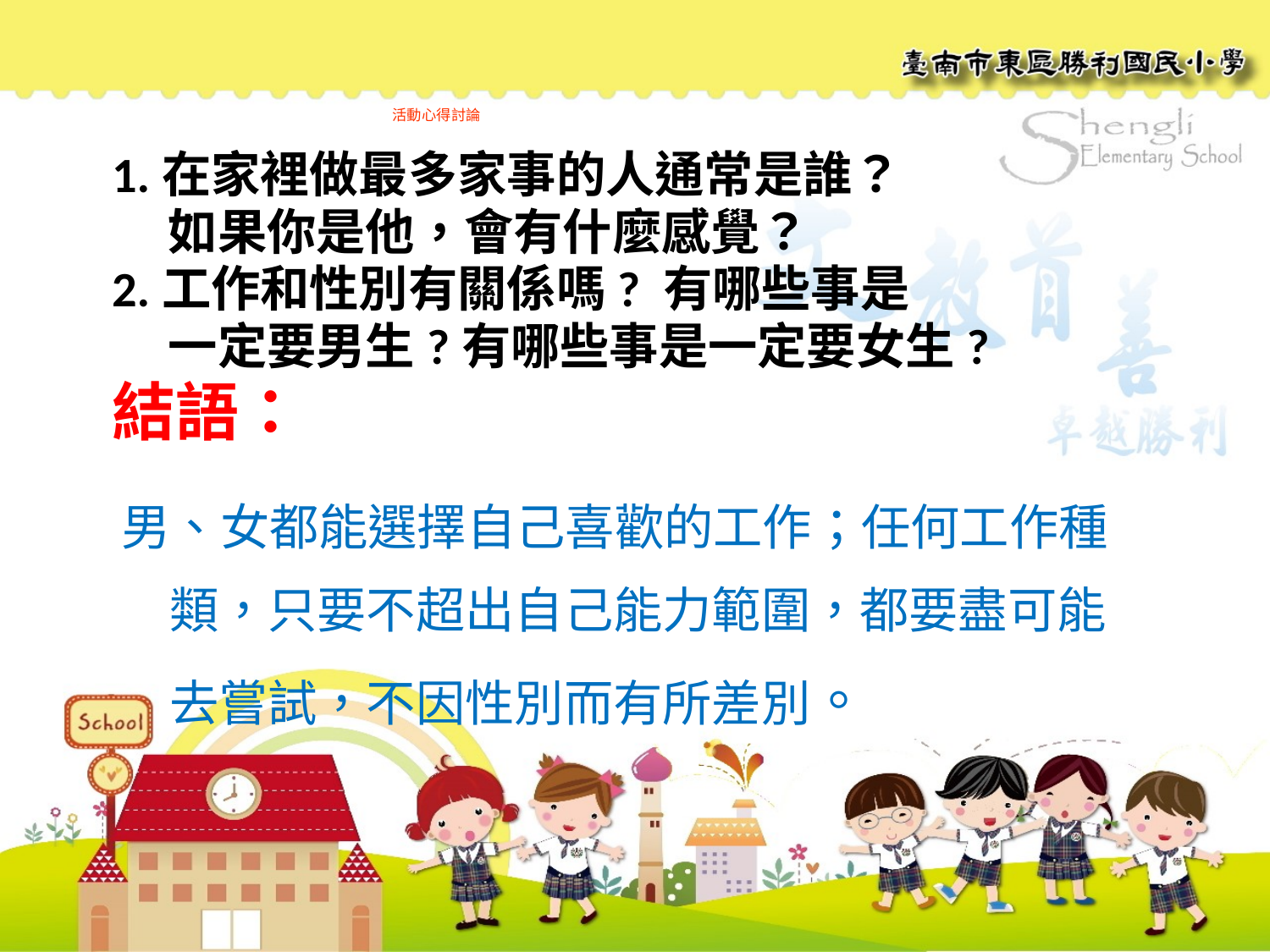

# 活動心得討論
1.在家裡做最多家事的人通常是誰？
    如果你是他，會有什麼感覺？
2.工作和性別有關係嗎? 有哪些事是
    一定要男生?有哪些事是一定要女生?
結語：

男、女都能選擇自己喜歡的工作；任何工作種類，只要不超出自己能力範圍，都要盡可能去嘗試，不因性別而有所差別。